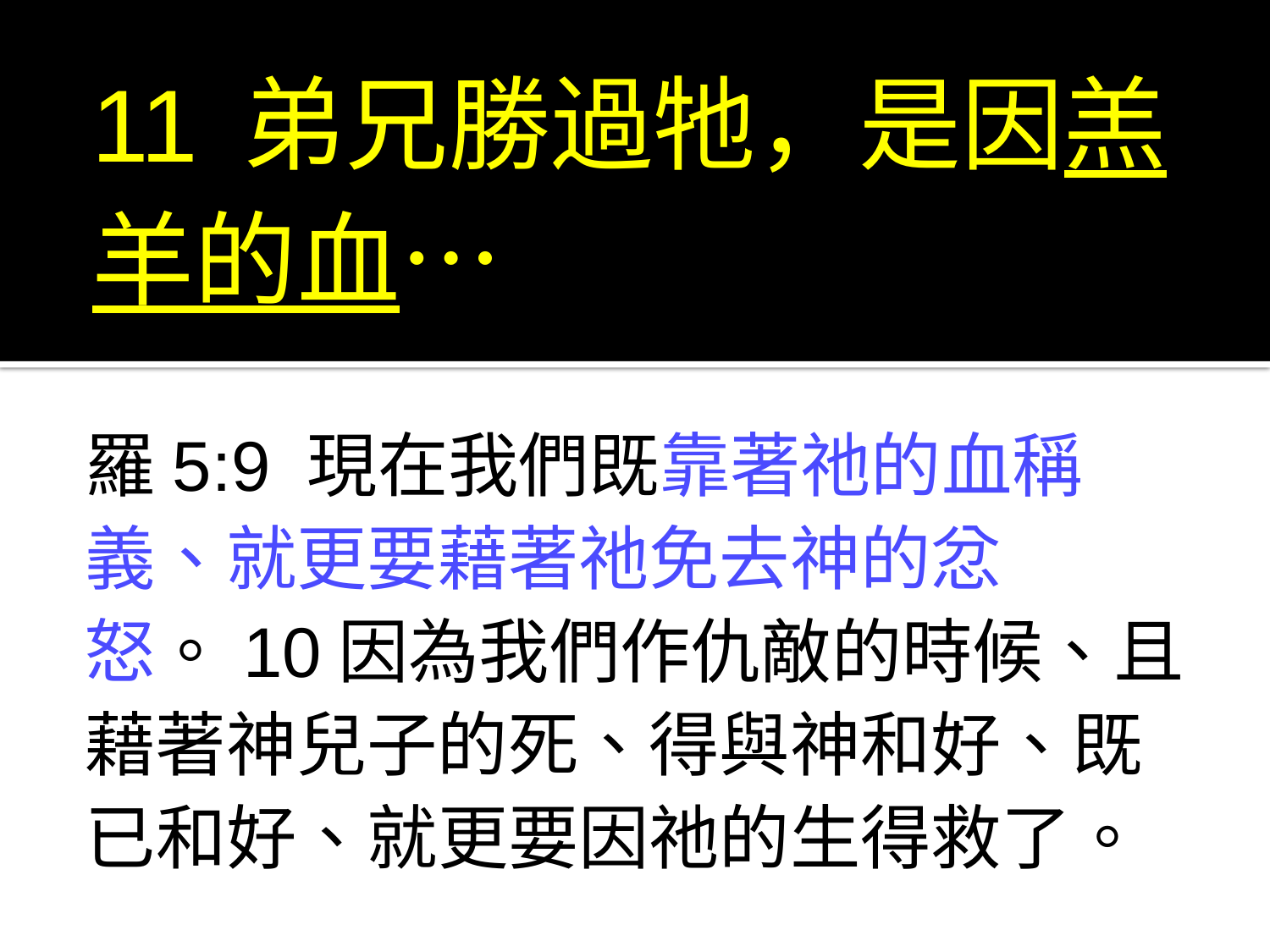

# 11 弟兄勝過牠，是因羔羊的血…
羅5:9 現在我們既靠著祂的血稱義、就更要藉著祂免去神的忿怒。10因為我們作仇敵的時候、且藉著神兒子的死、得與神和好、既已和好、就更要因祂的生得救了。